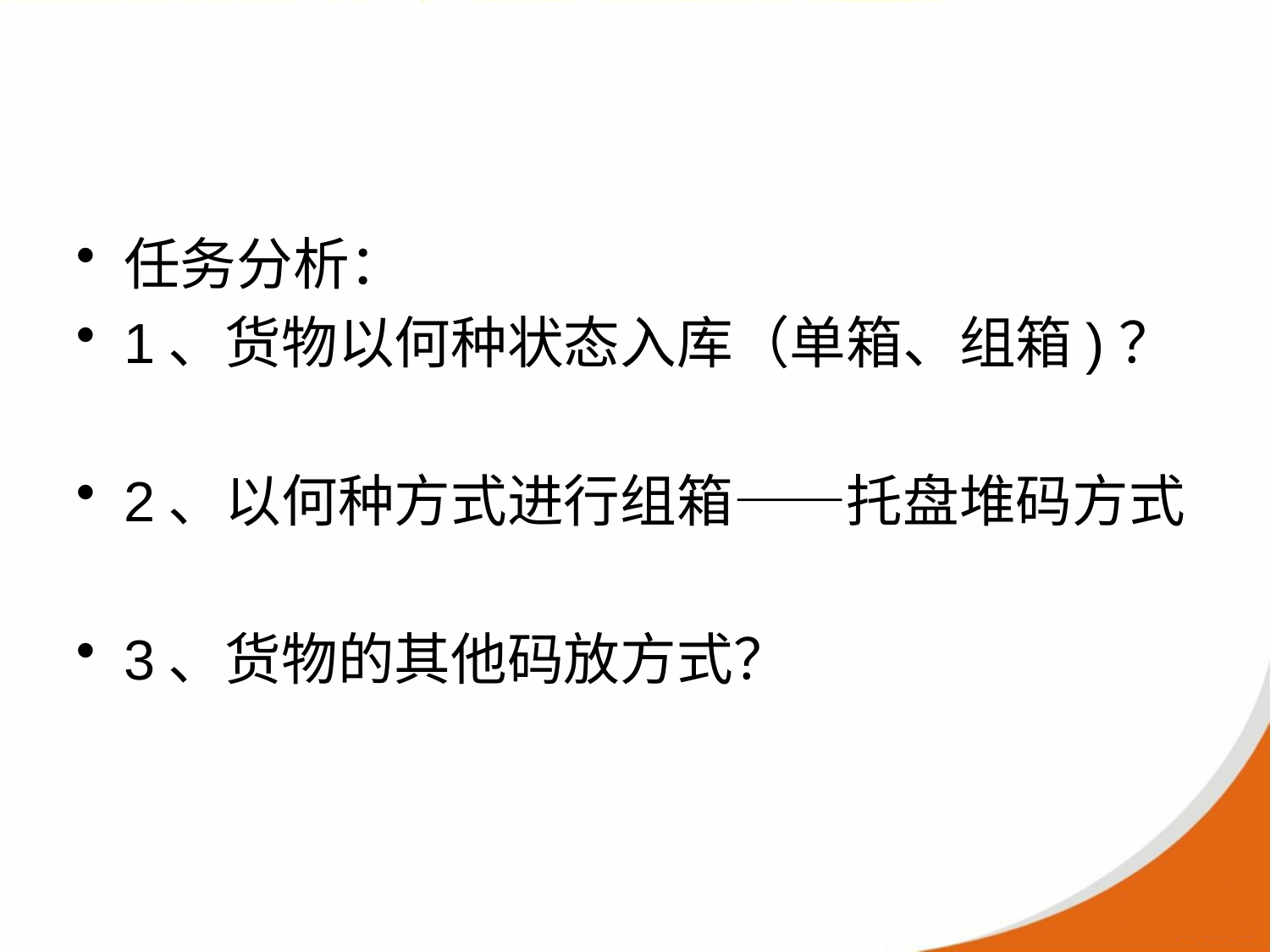

#
任务分析：
1、货物以何种状态入库（单箱、组箱)？

2、以何种方式进行组箱——托盘堆码方式

3、货物的其他码放方式？